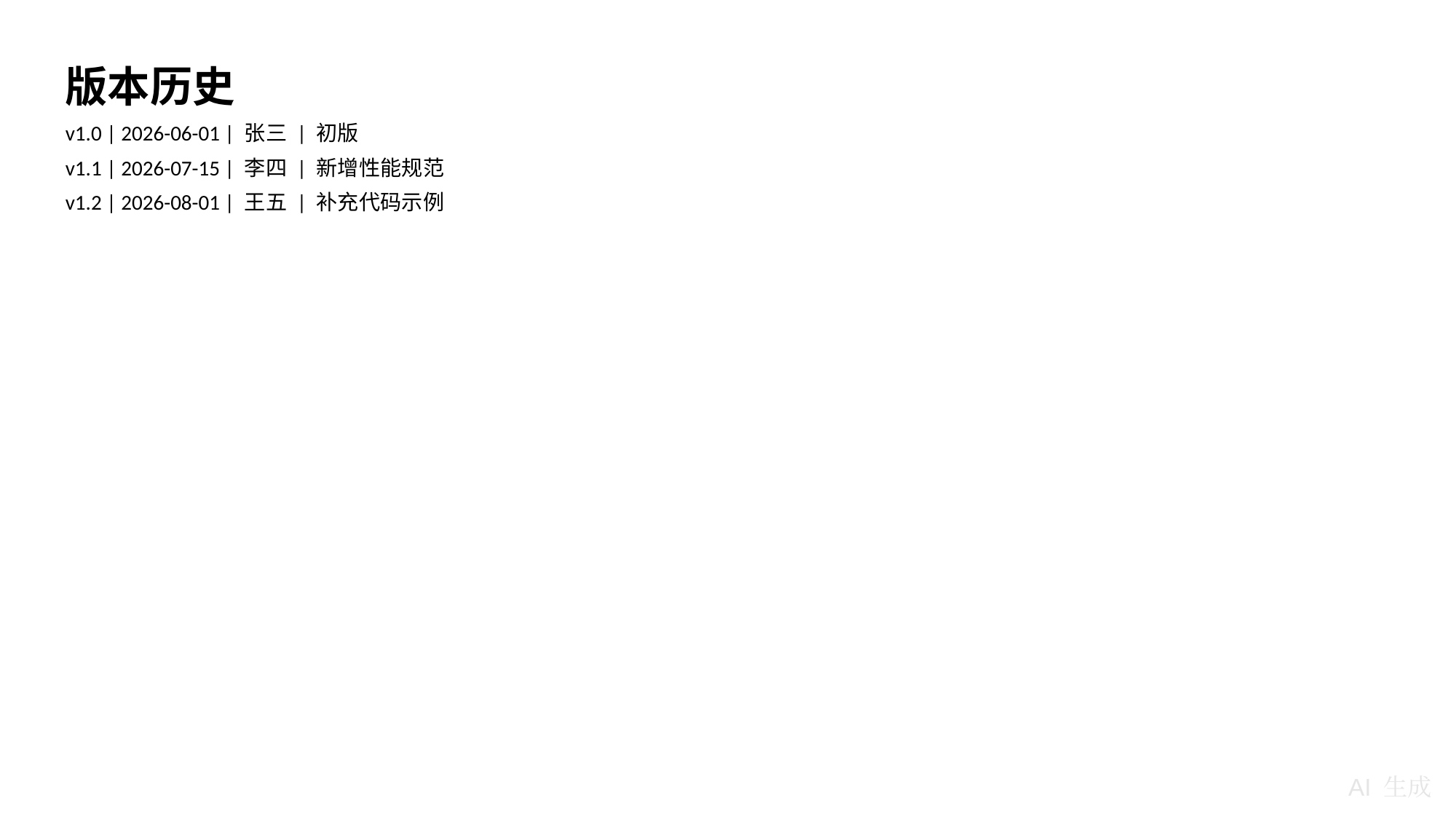

版本历史
v1.0 | 2026-06-01 | 张三 | 初版
v1.1 | 2026-07-15 | 李四 | 新增性能规范
v1.2 | 2026-08-01 | 王五 | 补充代码示例
AI 生成